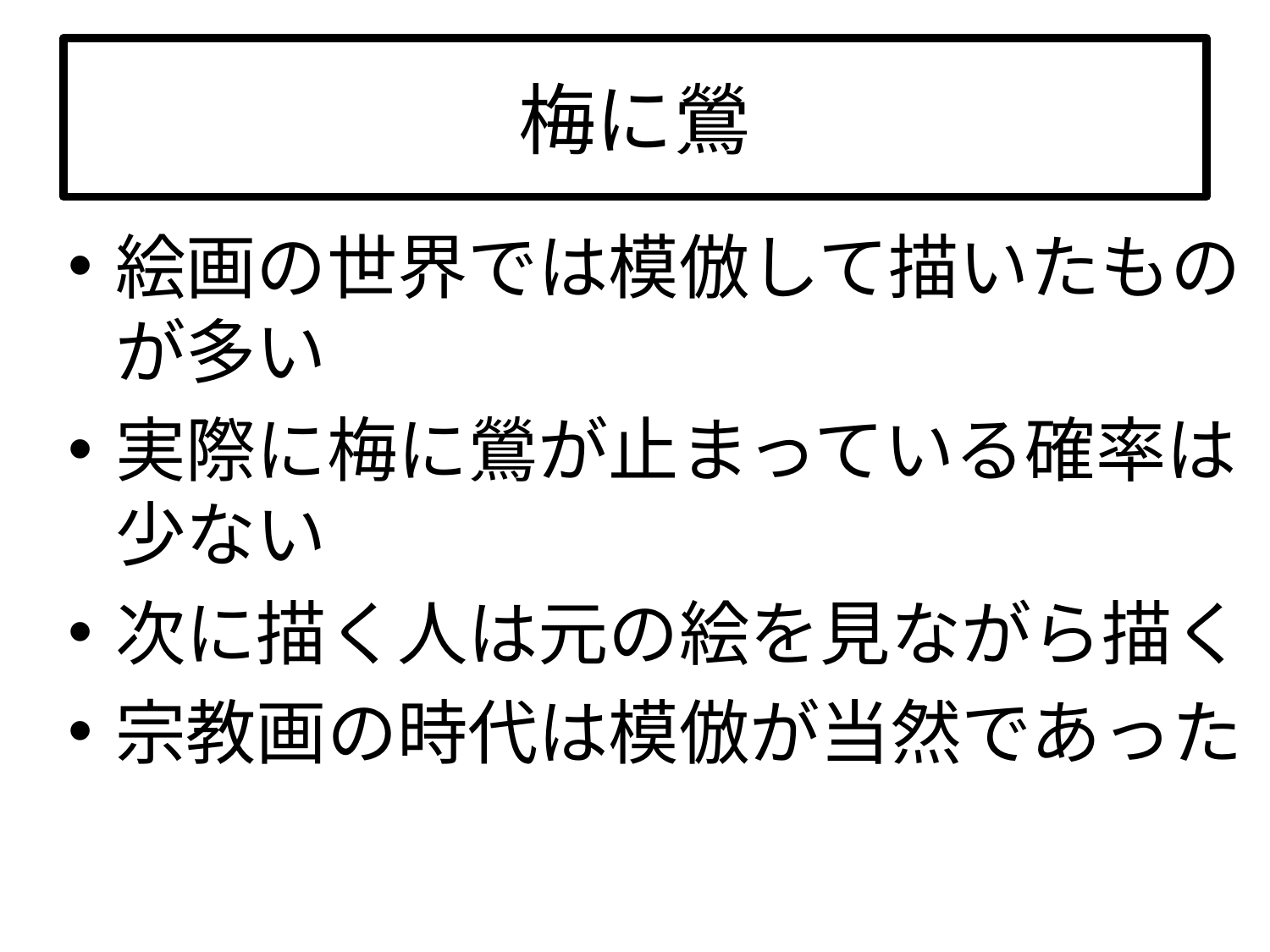

# 梅に鶯
絵画の世界では模倣して描いたものが多い
実際に梅に鶯が止まっている確率は少ない
次に描く人は元の絵を見ながら描く
宗教画の時代は模倣が当然であった